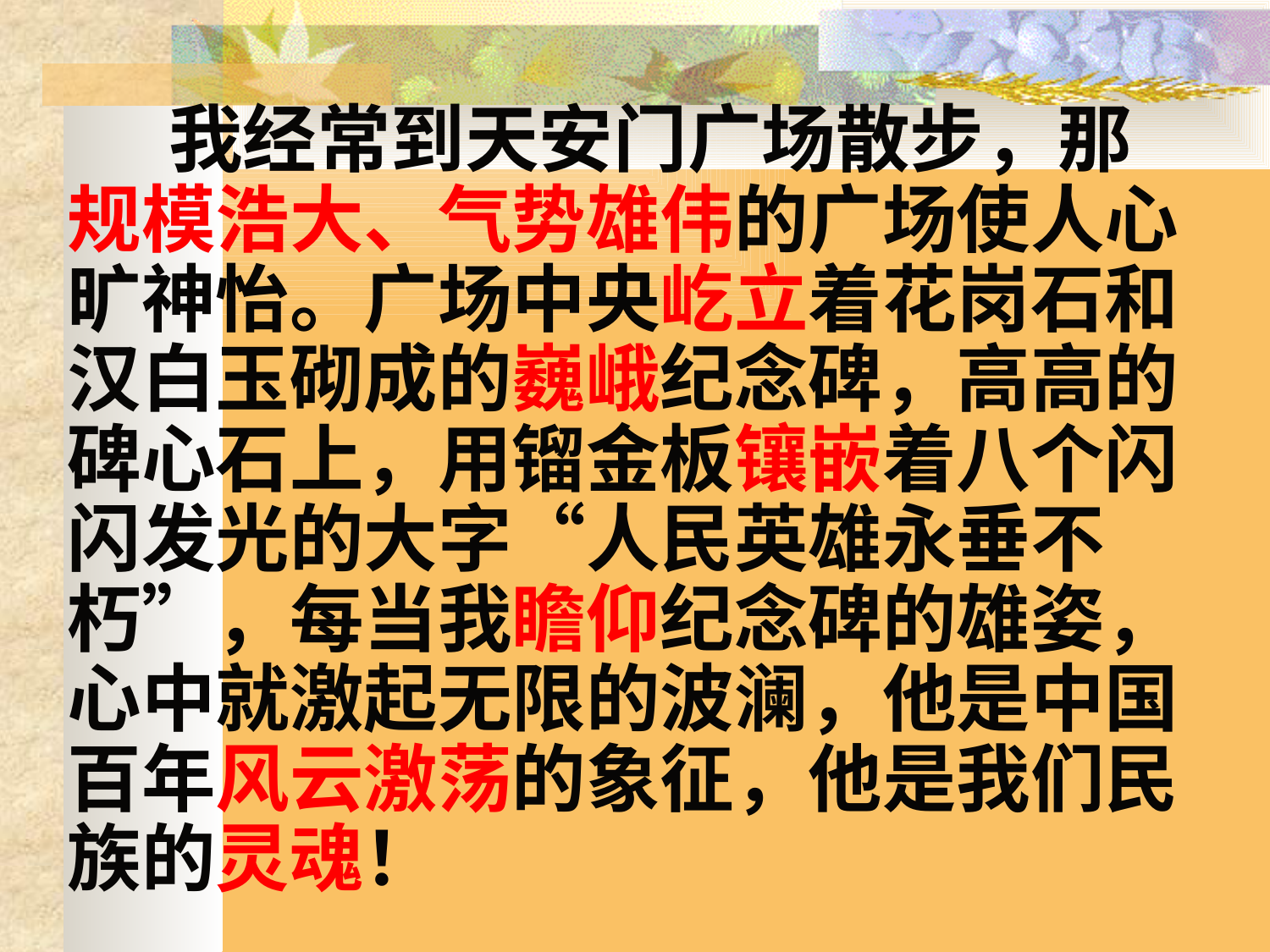

我经常到天安门广场散步，那规模浩大、气势雄伟的广场使人心旷神怡。广场中央屹立着花岗石和汉白玉砌成的巍峨纪念碑，高高的碑心石上，用镏金板镶嵌着八个闪闪发光的大字“人民英雄永垂不朽”，每当我瞻仰纪念碑的雄姿，心中就激起无限的波澜，他是中国百年风云激荡的象征，他是我们民族的灵魂！